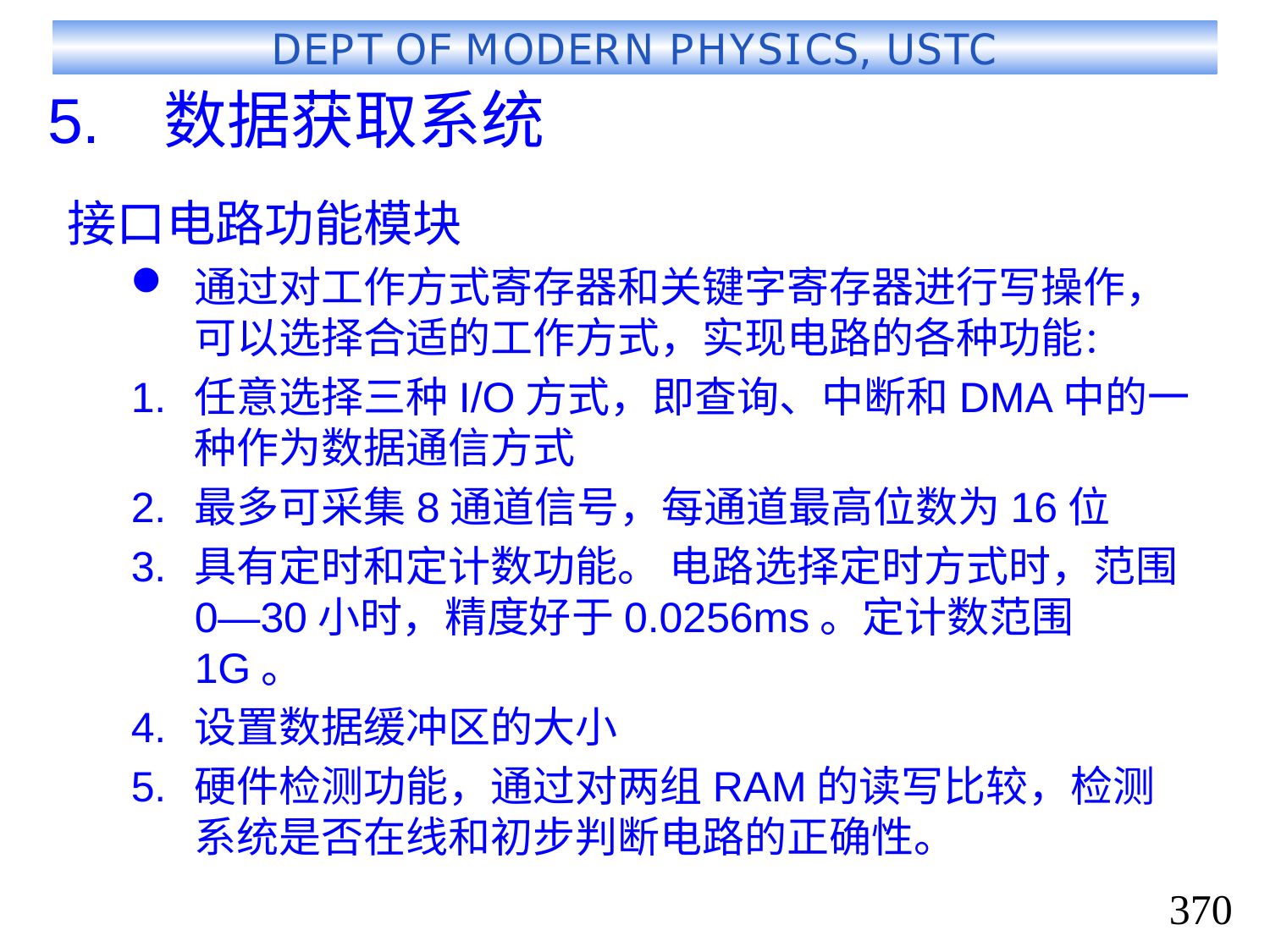

# 数据获取系统
接口电路功能模块
通过对工作方式寄存器和关键字寄存器进行写操作，可以选择合适的工作方式，实现电路的各种功能：
任意选择三种I/O方式，即查询、中断和DMA中的一种作为数据通信方式
最多可采集8通道信号，每通道最高位数为16位
具有定时和定计数功能。 电路选择定时方式时，范围0—30小时，精度好于0.0256ms。定计数范围1G。
设置数据缓冲区的大小
硬件检测功能，通过对两组RAM的读写比较，检测系统是否在线和初步判断电路的正确性。